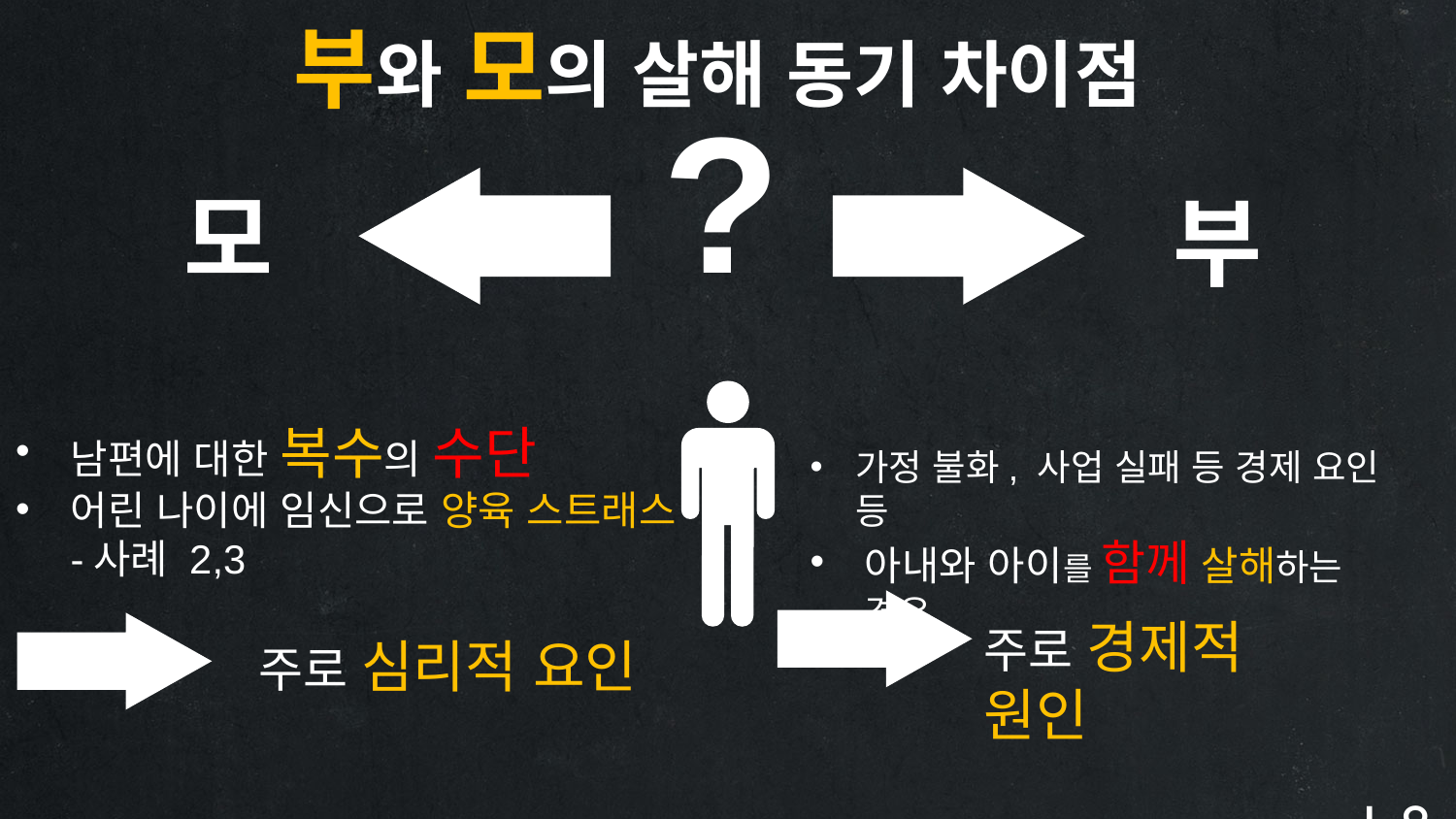

부와 모의 살해 동기 차이점
?

모
부

남편에 대한 복수의 수단
어린 나이에 임신으로 양육 스트래스-사례 2,3

                 주로 심리적 요인
가정 불화, 사업 실패 등 경제 요인 등
아내와 아이를 함께 살해하는 경우

주로 경제적 원인

ㄴㅇ